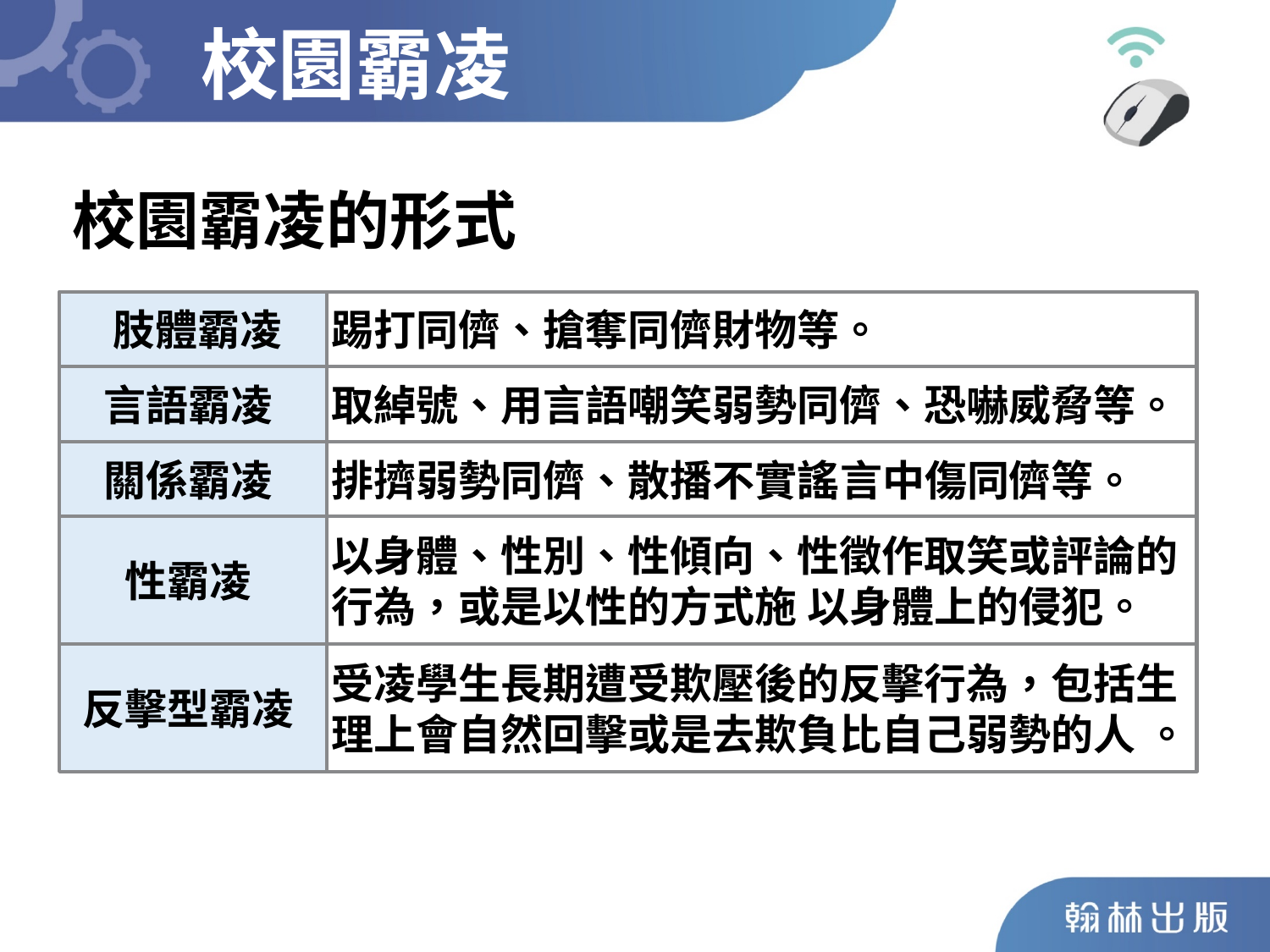

校園霸凌
校園霸凌的形式
肢體霸凌
踢打同儕、搶奪同儕財物等。
言語霸凌
取綽號、用言語嘲笑弱勢同儕、恐嚇威脅等。
關係霸凌
排擠弱勢同儕、散播不實謠言中傷同儕等。
性霸凌
以身體、性別、性傾向、性徵作取笑或評論的行為，或是以性的方式施 以身體上的侵犯。
受凌學生長期遭受欺壓後的反擊行為，包括生理上會自然回擊或是去欺負比自己弱勢的人 。
反擊型霸凌